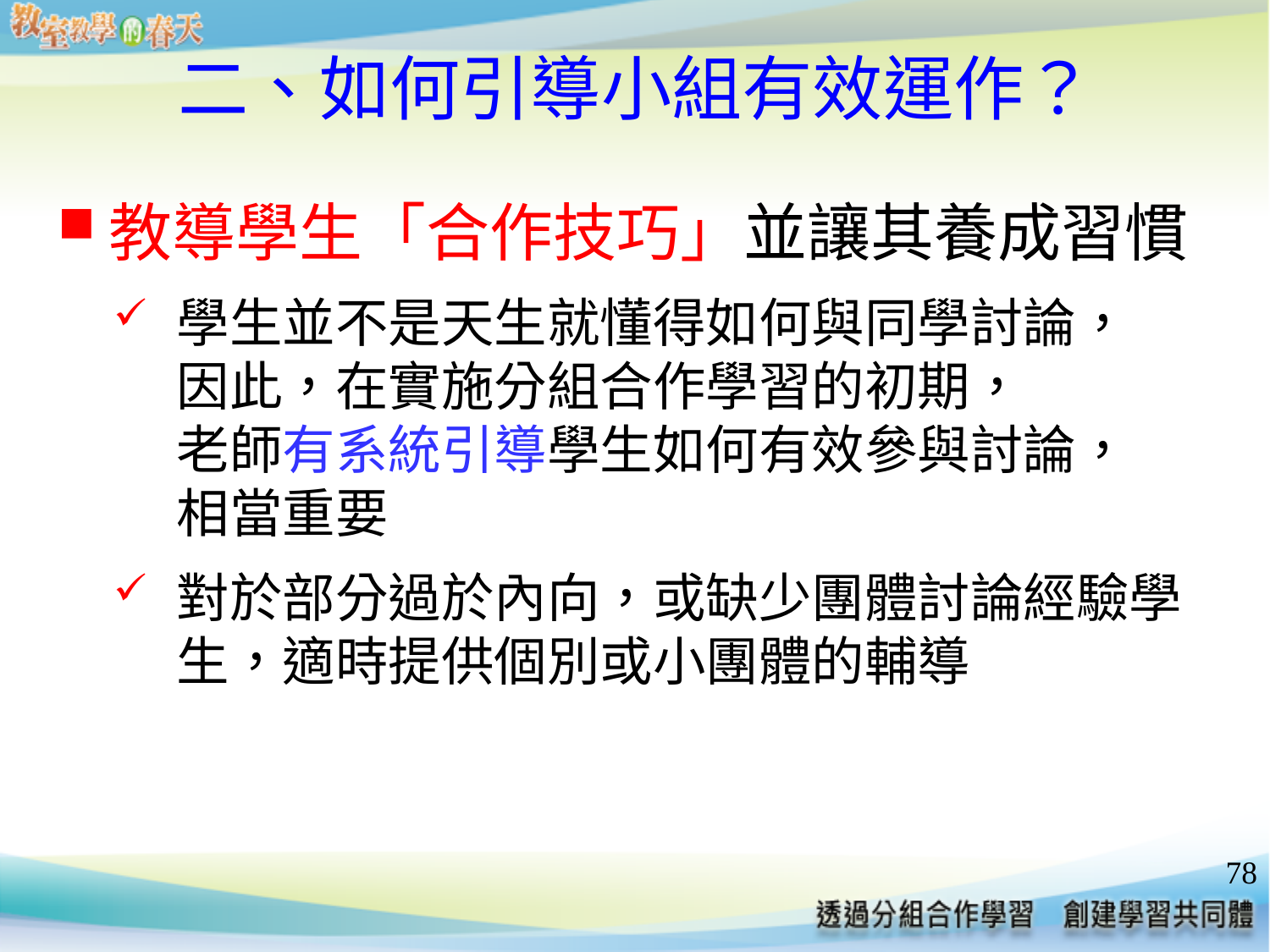

# 二、如何引導小組有效運作？
教導學生「合作技巧」並讓其養成習慣
學生並不是天生就懂得如何與同學討論，
因此，在實施分組合作學習的初期，
老師有系統引導學生如何有效參與討論，
相當重要
對於部分過於內向，或缺少團體討論經驗學生，適時提供個別或小團體的輔導
78